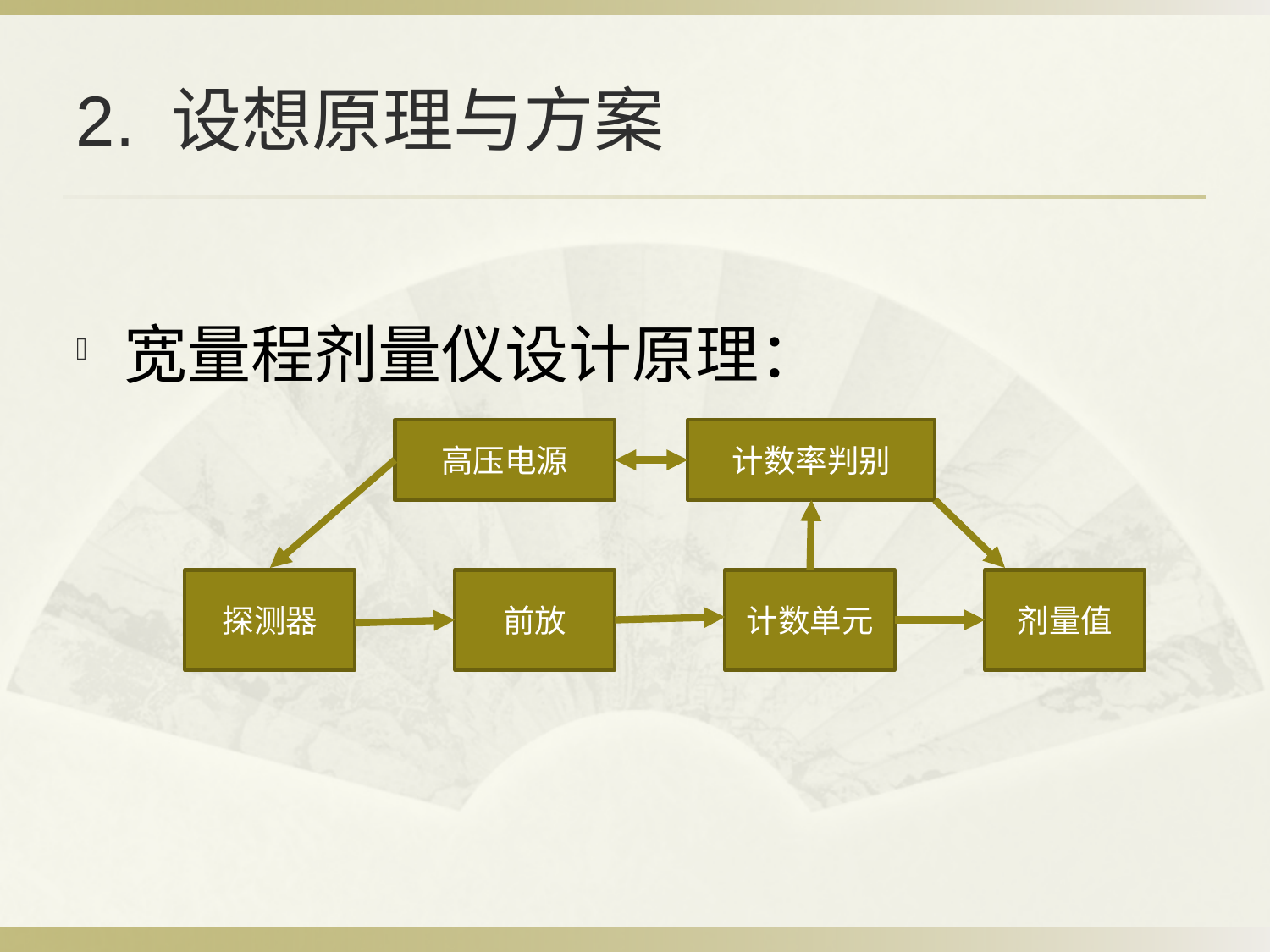

# 2. 设想原理与方案
宽量程剂量仪设计原理：

高压电源
计数率判别
探测器
前放
计数单元
剂量值